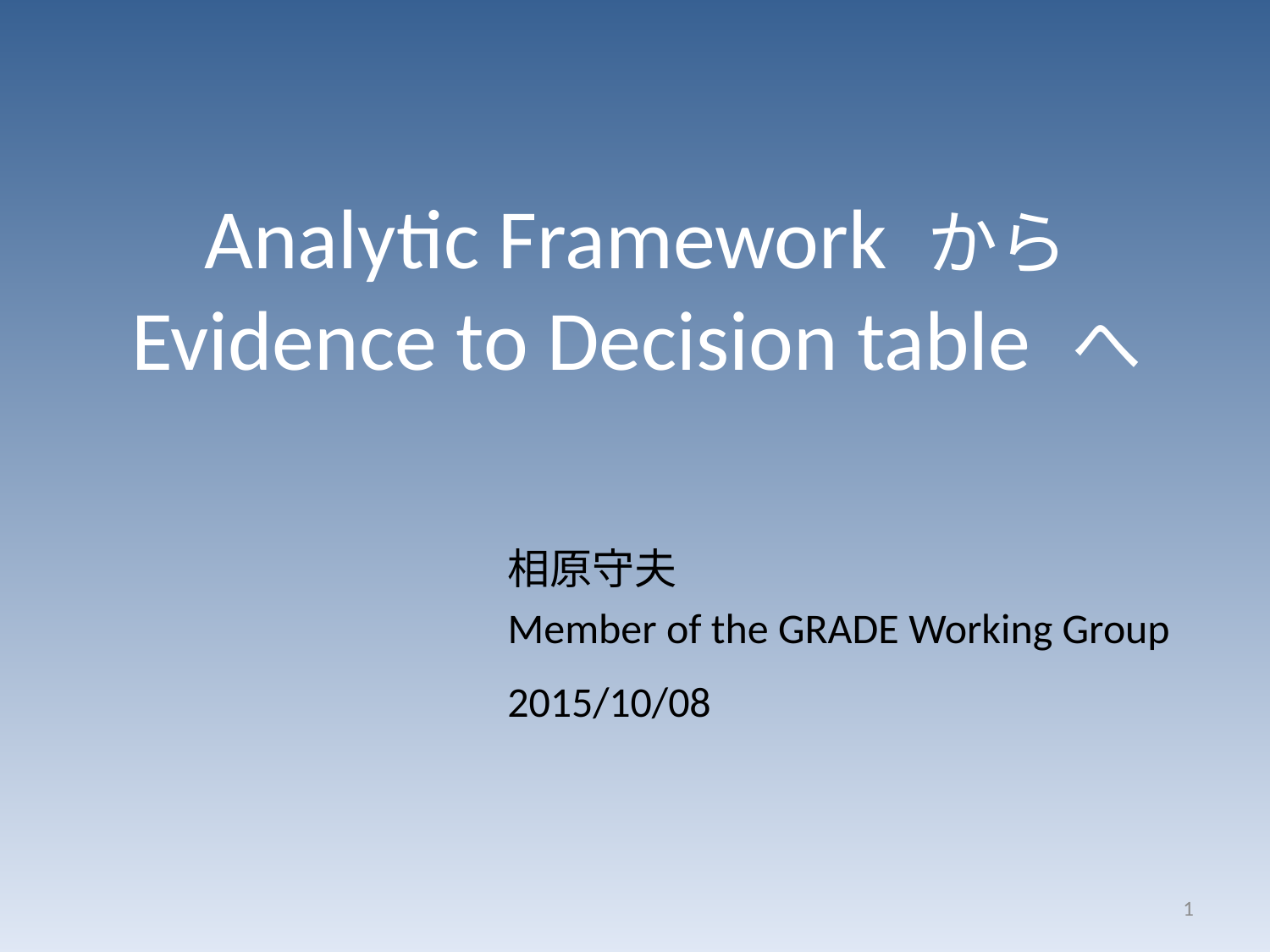

# Analytic Framework から Evidence to Decision table へ
相原守夫
Member of the GRADE Working Group
2015/10/08
1